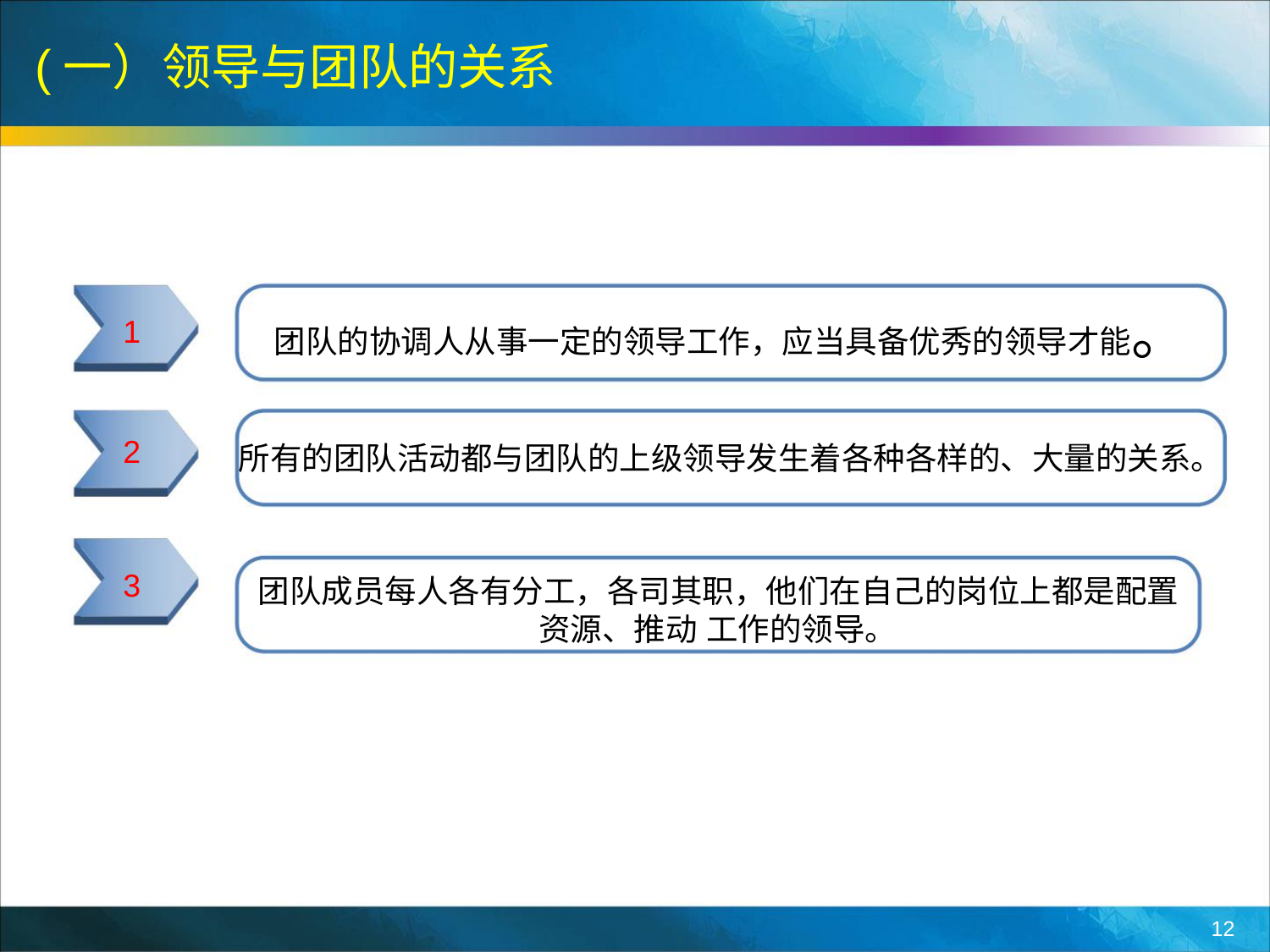

(一）领导与团队的关系
。
1
团队的协调人从事一定的领导工作，应当具备优秀的领导才能
2
3
所有的团队活动都与团队的上级领导发生着各种各样的、大量的关系。
团队成员每人各有分工，各司其职，他们在自己的岗位上都是配置
资源、推动 工作的领导。
12